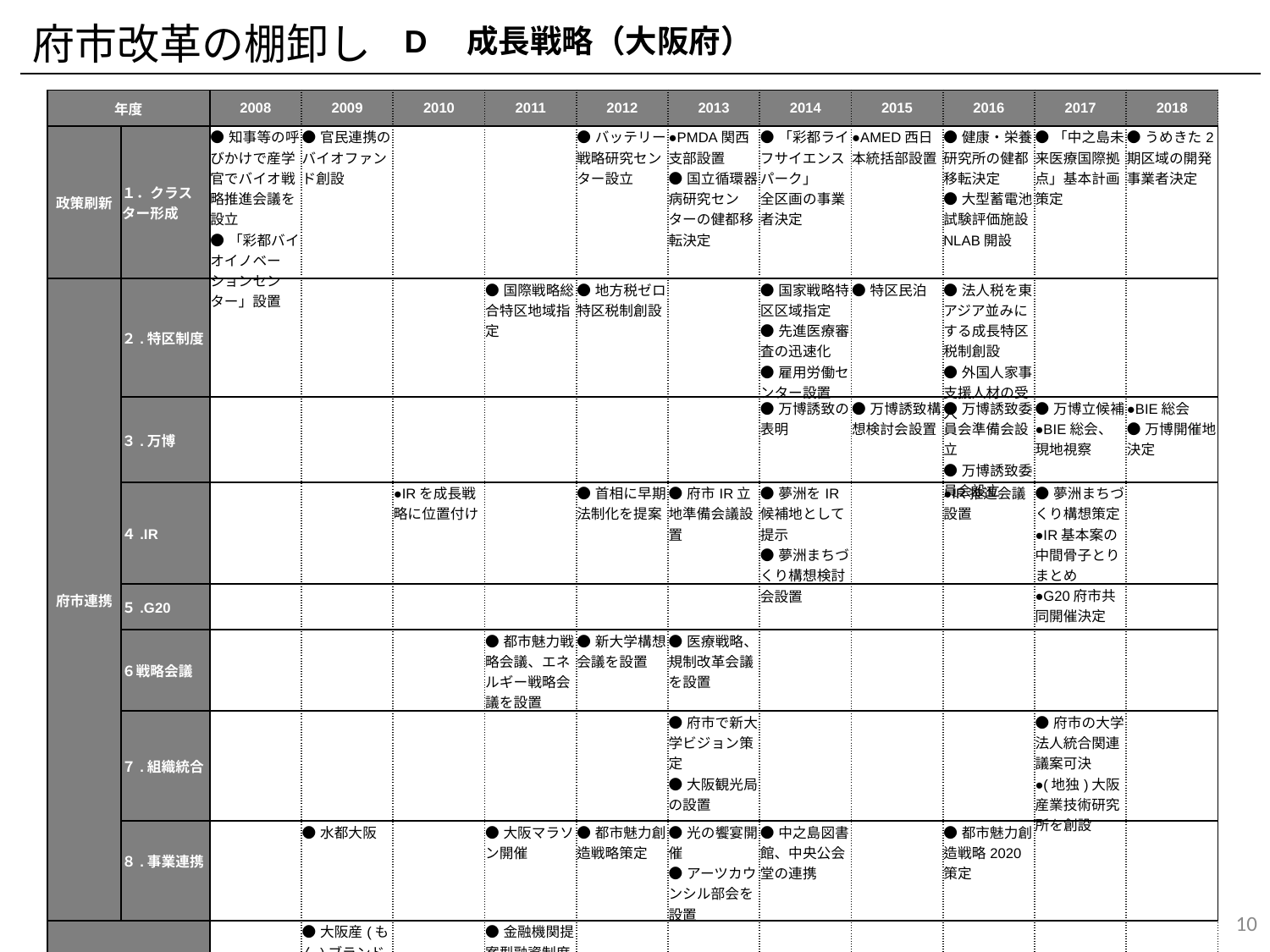

府市改革の棚卸し
D　成長戦略（大阪府）
| 年度 |  | 2008 | 2009 | 2010 | 2011 | 2012 | 2013 | 2014 | 2015 | 2016 | 2017 | 2018 |
| --- | --- | --- | --- | --- | --- | --- | --- | --- | --- | --- | --- | --- |
| 政策刷新 | １．クラスター形成 | ●知事等の呼びかけで産学官でバイオ戦略推進会議を設立 ●「彩都バイオイノベーションセンター」設置 | ●官民連携のバイオファンド創設 |  |  | ●バッテリー戦略研究センター設立 | ●PMDA関西支部設置 ●国立循環器病研究センターの健都移転決定 | ●「彩都ライフサイエンスパーク」 全区画の事業者決定 | ●AMED西日本統括部設置 | ●健康・栄養研究所の健都移転決定 ●大型蓄電池試験評価施設NLAB開設 | ●「中之島未来医療国際拠点」基本計画策定 | ●うめきた2期区域の開発事業者決定 |
| 府市連携 | ２.特区制度 |  |  |  | ●国際戦略総合特区地域指定 | ●地方税ゼロ特区税制創設 |  | ●国家戦略特区区域指定 ●先進医療審査の迅速化 ●雇用労働センター設置 | ●特区民泊 | ●法人税を東アジア並みにする成長特区税制創設 ●外国人家事支援人材の受入 |  |  |
|  | ３.万博 |  |  |  |  |  |  | ●万博誘致の表明 | ●万博誘致構想検討会設置 | ●万博誘致委員会準備会設立 ●万博誘致委員会設立 | ●万博立候補 ●BIE総会、現地視察 | ●BIE総会 ●万博開催地決定 |
|  | ４.IR |  |  | ●IRを成長戦略に位置付け |  | ●首相に早期法制化を提案 | ●府市IR立地準備会議設置 | ●夢洲をIR候補地として提示 ●夢洲まちづくり構想検討会設置 |  | ●IR推進会議設置 | ●夢洲まちづくり構想策定 ●IR基本案の中間骨子とりまとめ |  |
|  | ５.G20 |  |  |  |  |  |  |  |  |  | ●G20府市共同開催決定 |  |
|  | ６戦略会議 |  |  |  | ●都市魅力戦略会議、エネルギー戦略会議を設置 | ●新大学構想会議を設置 | ●医療戦略、規制改革会議を設置 |  |  |  |  |  |
|  | ７.組織統合 |  |  |  |  |  | ●府市で新大学ビジョン策定 ●大阪観光局の設置 |  |  |  | ●府市の大学法人統合関連議案可決 ●(地独)大阪産業技術研究所を創設 |  |
|  | ８.事業連携 |  | ●水都大阪 |  | ●大阪マラソン開催 | ●都市魅力創造戦略策定 | ●光の饗宴開催 ●アーツカウンシル部会を設置 | ●中之島図書館、中央公会堂の連携 |  | ●都市魅力創造戦略2020策定 |  |  |
| その他 |  |  | ●大阪産(もん)ブランド化 ●緑化施策の推進 |  | ●金融機関提案型融資制度創設 |  |  |  |  |  |  |  |
10